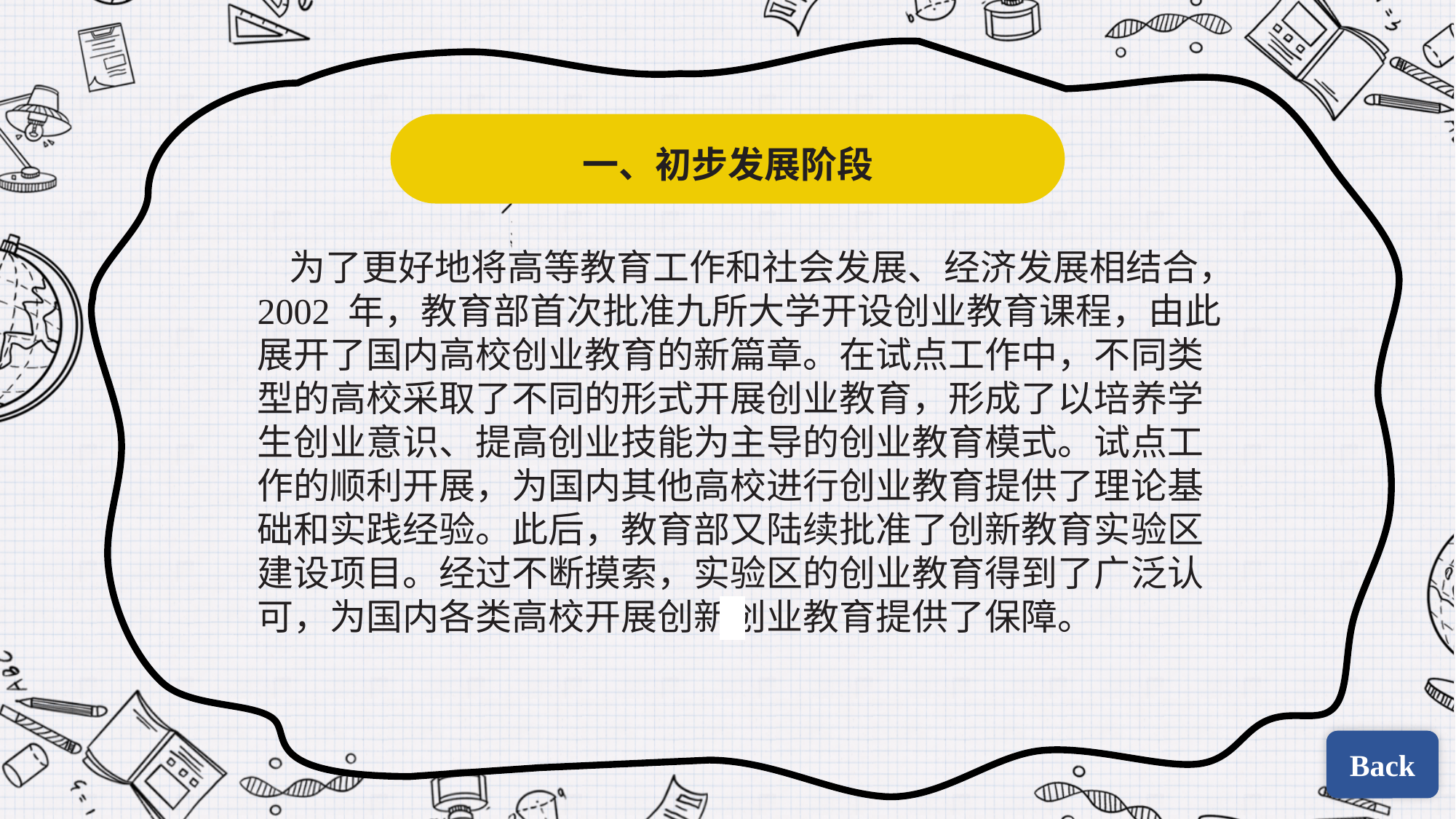

一、初步发展阶段
为了更好地将高等教育工作和社会发展、经济发展相结合，2002 年，教育部首次批准九所大学开设创业教育课程，由此展开了国内高校创业教育的新篇章。在试点工作中，不同类型的高校采取了不同的形式开展创业教育，形成了以培养学生创业意识、提高创业技能为主导的创业教育模式。试点工作的顺利开展，为国内其他高校进行创业教育提供了理论基础和实践经验。此后，教育部又陆续批准了创新教育实验区建设项目。经过不断摸索，实验区的创业教育得到了广泛认可，为国内各类高校开展创新创业教育提供了保障。
|  |  |
| --- | --- |
|  |  |

Back